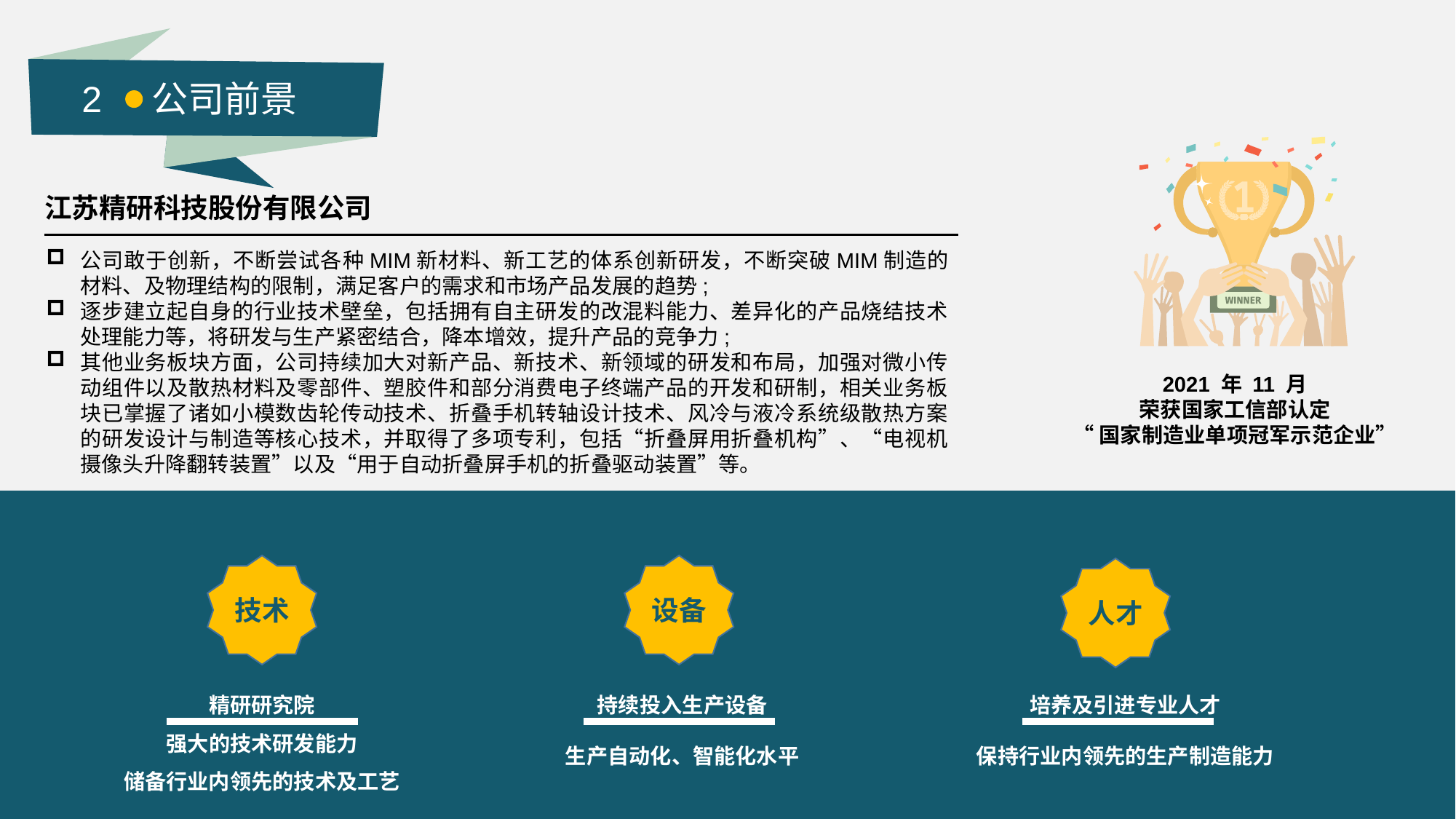

2    公司前景

江苏精研科技股份有限公司

公司敢于创新，不断尝试各种MIM新材料、新工艺的体系创新研发，不断突破MIM制造的材料、及物理结构的限制，满足客户的需求和市场产品发展的趋势;
逐步建立起自身的行业技术壁垒，包括拥有自主研发的改混料能力、差异化的产品烧结技术处理能力等，将研发与生产紧密结合，降本增效，提升产品的竞争力;
其他业务板块方面，公司持续加大对新产品、新技术、新领域的研发和布局，加强对微小传动组件以及散热材料及零部件、塑胶件和部分消费电子终端产品的开发和研制，相关业务板块已掌握了诸如小模数齿轮传动技术、折叠手机转轴设计技术、风冷与液冷系统级散热方案的研发设计与制造等核心技术，并取得了多项专利，包括“折叠屏用折叠机构”、“电视机摄像头升降翻转装置”以及“用于自动折叠屏手机的折叠驱动装置”等。
2021 年 11 月
荣获国家工信部认定
“国家制造业单项冠军示范企业”

技术
设备
人才
精研研究院
强大的技术研发能力
储备行业内领先的技术及工艺
持续投入生产设备
生产自动化、智能化水平
培养及引进专业人才
保持行业内领先的生产制造能力